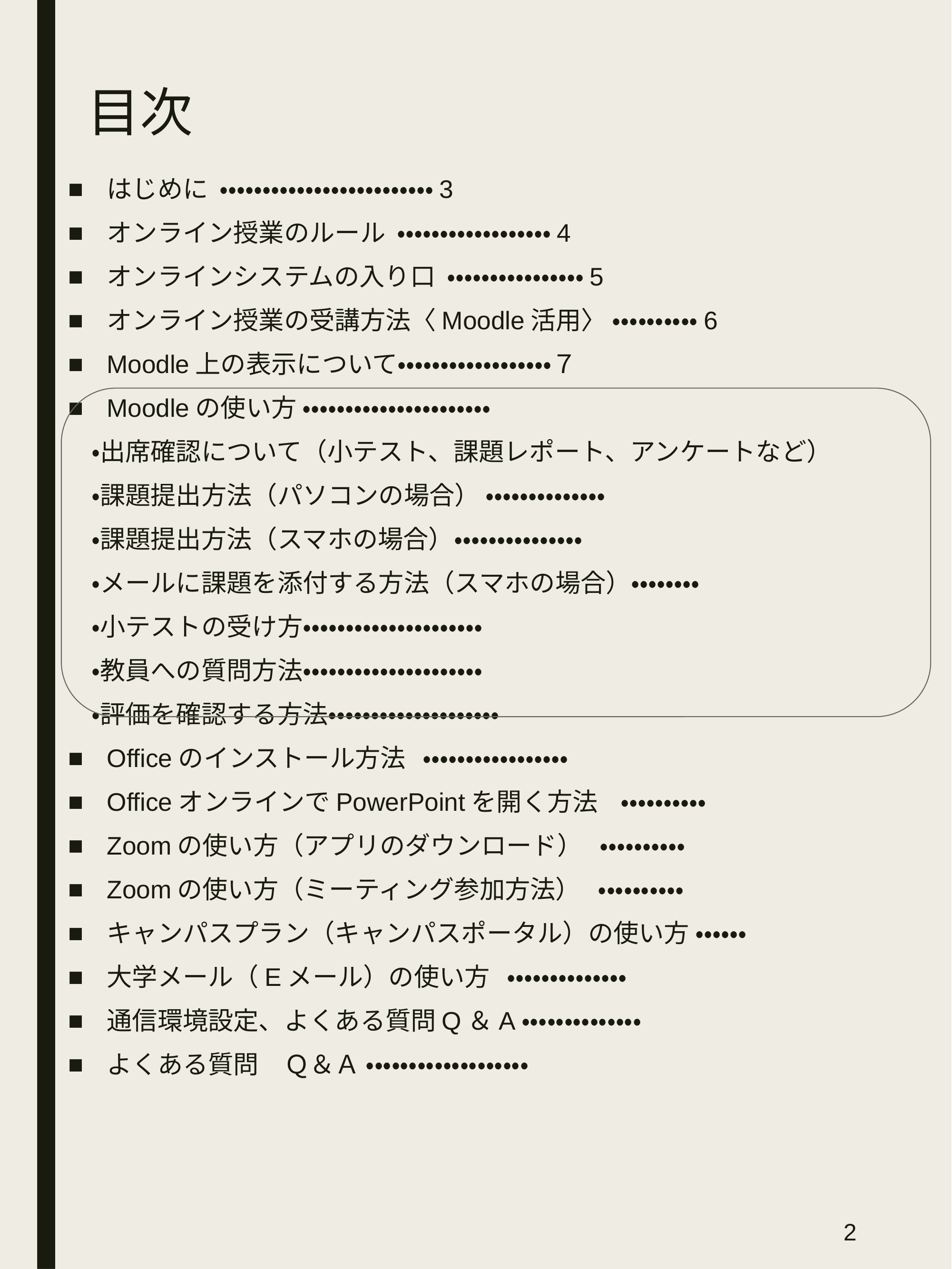

# 目次
はじめに  ・・・・・・・・・・・・・・・・・・・・・・・・・3
オンライン授業のルール  ・・・・・・・・・・・・・・・・・・4
オンラインシステムの入り口  ・・・・・・・・・・・・・・・・5
オンライン授業の受講方法〈Moodle活用〉 ・・・・・・・・・・6
Moodle上の表示について・・・・・・・・・・・・・・・・・・７
Moodleの使い方 ・・・・・・・・・・・・・・・・・・・・・・
   ・出席確認について（小テスト、課題レポート、アンケートなど）
   ・課題提出方法（パソコンの場合） ・・・・・・・・・・・・・・
   ・課題提出方法（スマホの場合）・・・・・・・・・・・・・・・
   ・メールに課題を添付する方法（スマホの場合）・・・・・・・・
   ・小テストの受け方・・・・・・・・・・・・・・・・・・・・・
   ・教員への質問方法・・・・・・・・・・・・・・・・・・・・・
   ・評価を確認する方法・・・・・・・・・・・・・・・・・・・・
Officeのインストール方法   ・・・・・・・・・・・・・・・・・
OfficeオンラインでPowerPointを開く方法    ・・・・・・・・・・
Zoomの使い方（アプリのダウンロード）   ・・・・・・・・・・
Zoomの使い方（ミーティング参加方法）   ・・・・・・・・・・
キャンパスプラン（キャンパスポータル）の使い方 ・・・・・・
大学メール（Eメール）の使い方   ・・・・・・・・・・・・・・
通信環境設定、よくある質問Q＆A・・・・・・・・・・・・・・
よくある質問　Ｑ＆Ａ ・・・・・・・・・・・・・・・・・・・

2